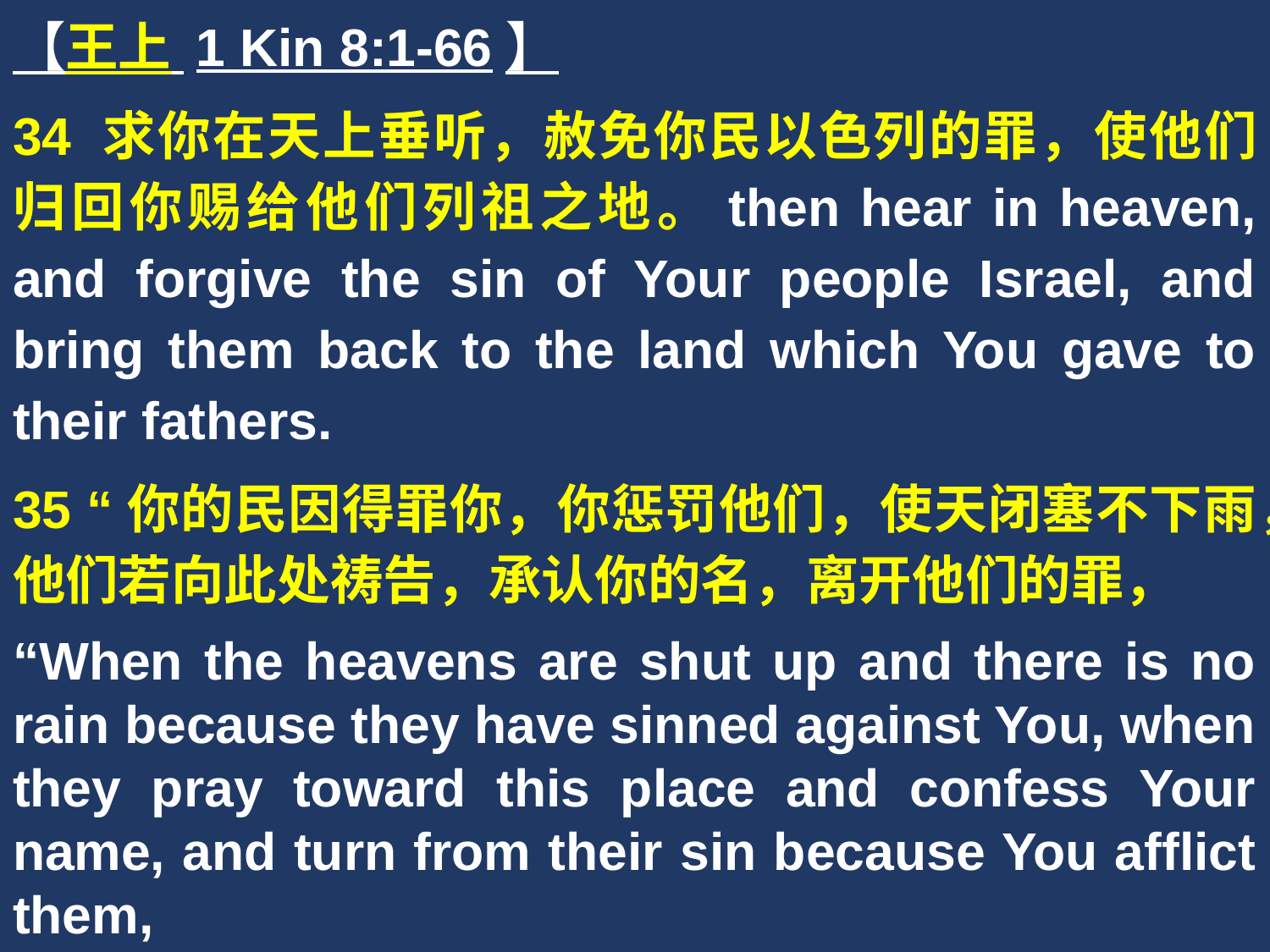

【王上 1 Kin 8:1-66】
34 求你在天上垂听，赦免你民以色列的罪，使他们归回你赐给他们列祖之地。then hear in heaven, and forgive the sin of Your people Israel, and bring them back to the land which You gave to their fathers.
35 “你的民因得罪你，你惩罚他们，使天闭塞不下雨，他们若向此处祷告，承认你的名，离开他们的罪，
“When the heavens are shut up and there is no rain because they have sinned against You, when they pray toward this place and confess Your name, and turn from their sin because You afflict them,